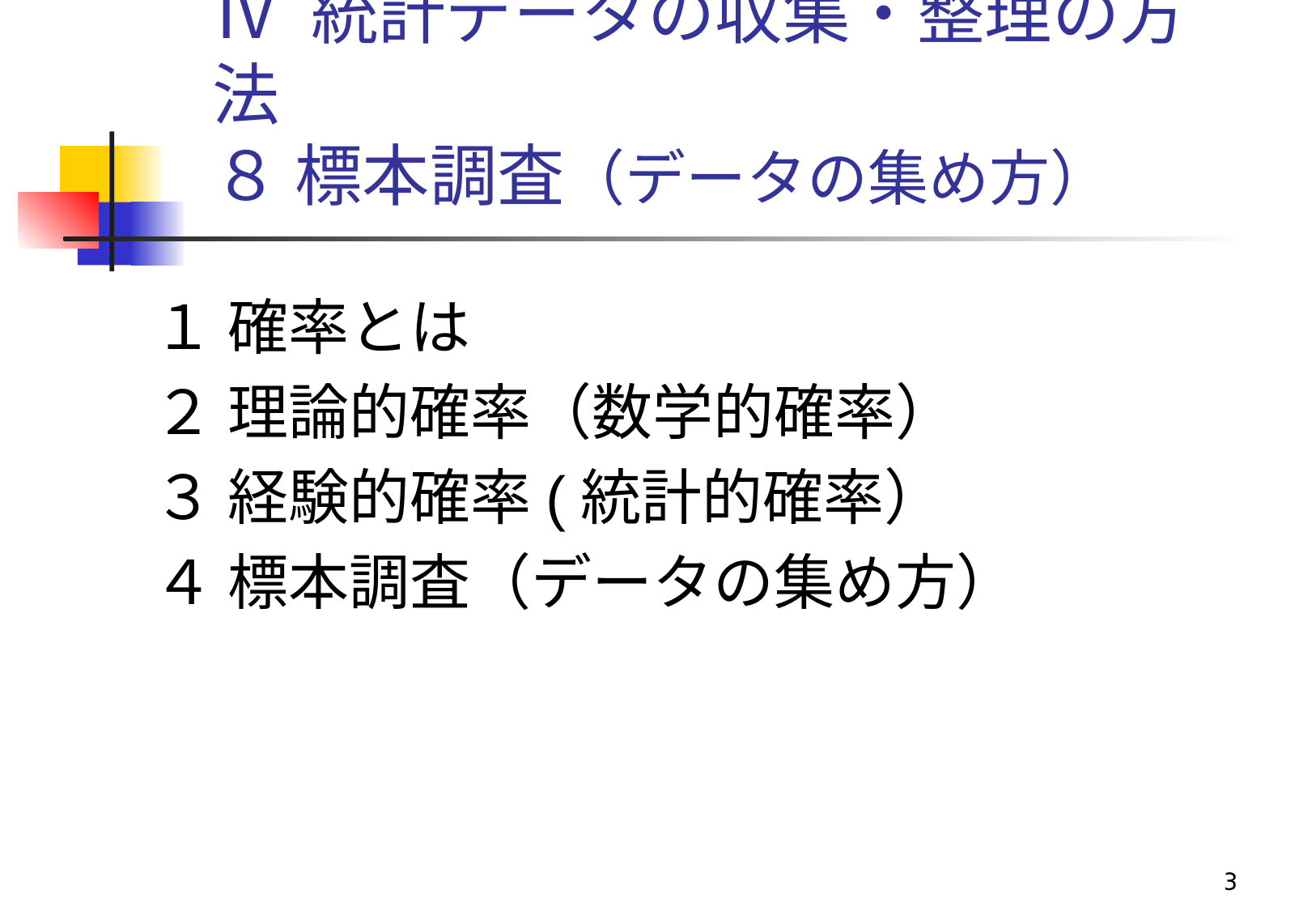

# Ⅳ 統計データの収集・整理の方法 ８ 標本調査（データの集め方）
１ 確率とは
２ 理論的確率（数学的確率）
３ 経験的確率(統計的確率）
４ 標本調査（データの集め方）
3